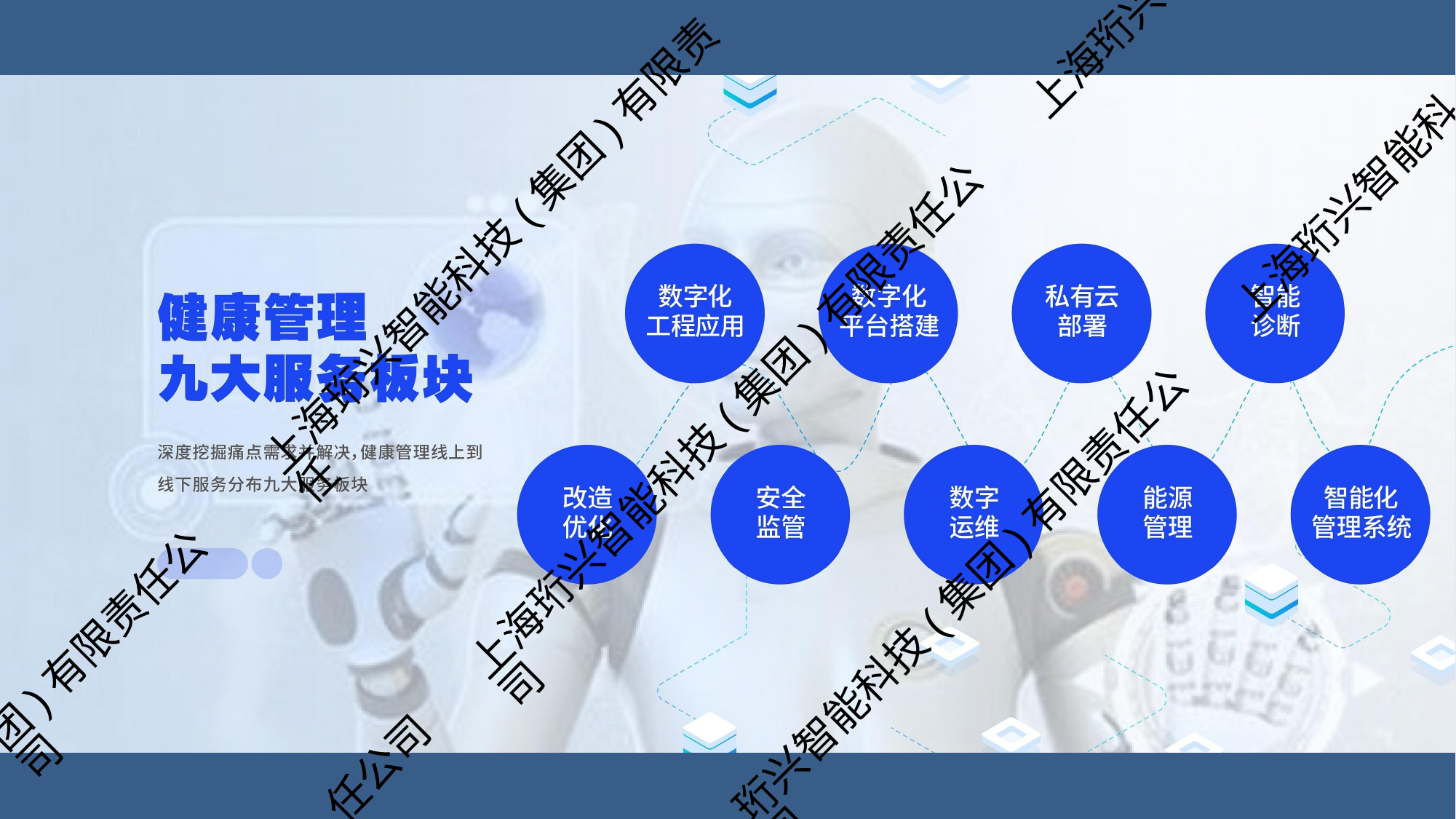

上海珩兴
上海珩兴智能科
上海珩兴智能科技(集团)有限责任
上海珩兴智能科技(集团)有限责任公司
珩兴智能科技(集团)有限责任公司
团)有限责任公司
任公司